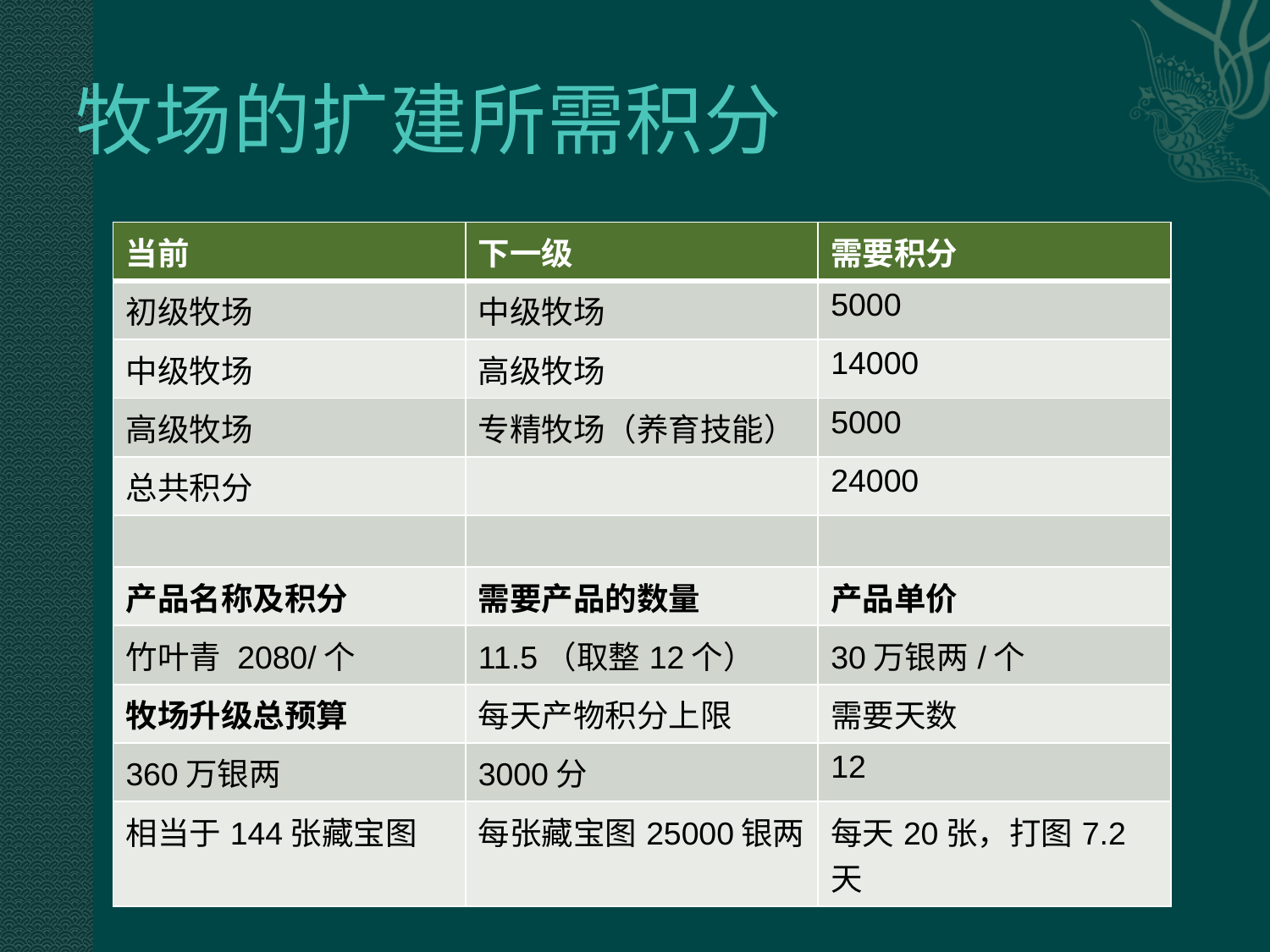

# 牧场的扩建所需积分
| 当前 | 下一级 | 需要积分 |
| --- | --- | --- |
| 初级牧场 | 中级牧场 | 5000 |
| 中级牧场 | 高级牧场 | 14000 |
| 高级牧场 | 专精牧场（养育技能） | 5000 |
| 总共积分 |  | 24000 |
|  |  |  |
| 产品名称及积分 | 需要产品的数量 | 产品单价 |
| 竹叶青 2080/个 | 11.5（取整12个） | 30万银两/个 |
| 牧场升级总预算 | 每天产物积分上限 | 需要天数 |
| 360万银两 | 3000分 | 12 |
| 相当于144张藏宝图 | 每张藏宝图25000银两 | 每天20张，打图7.2天 |